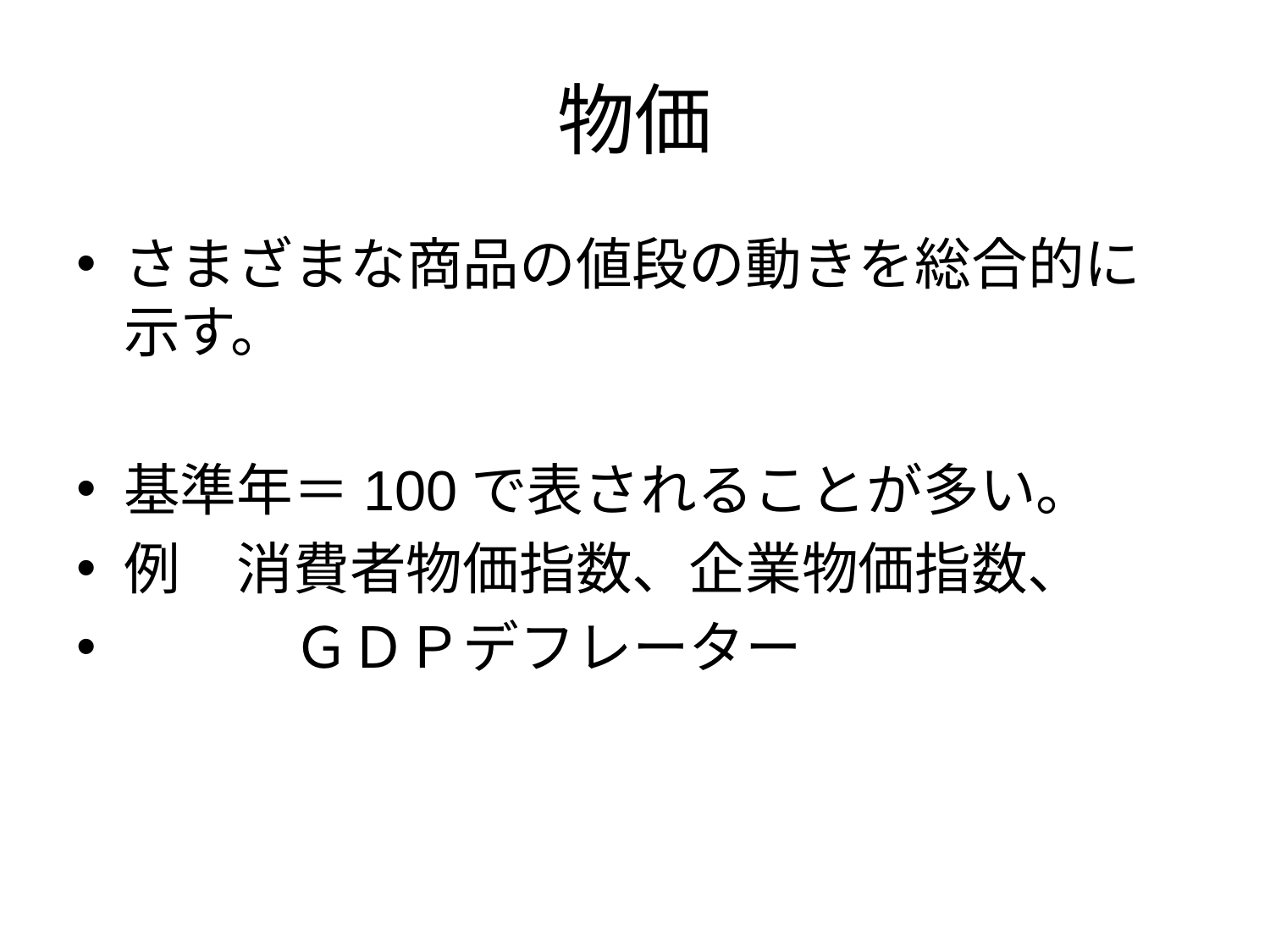

# 物価
さまざまな商品の値段の動きを総合的に示す。

基準年＝100で表されることが多い。
例　消費者物価指数、企業物価指数、
　　　ＧＤＰデフレーター